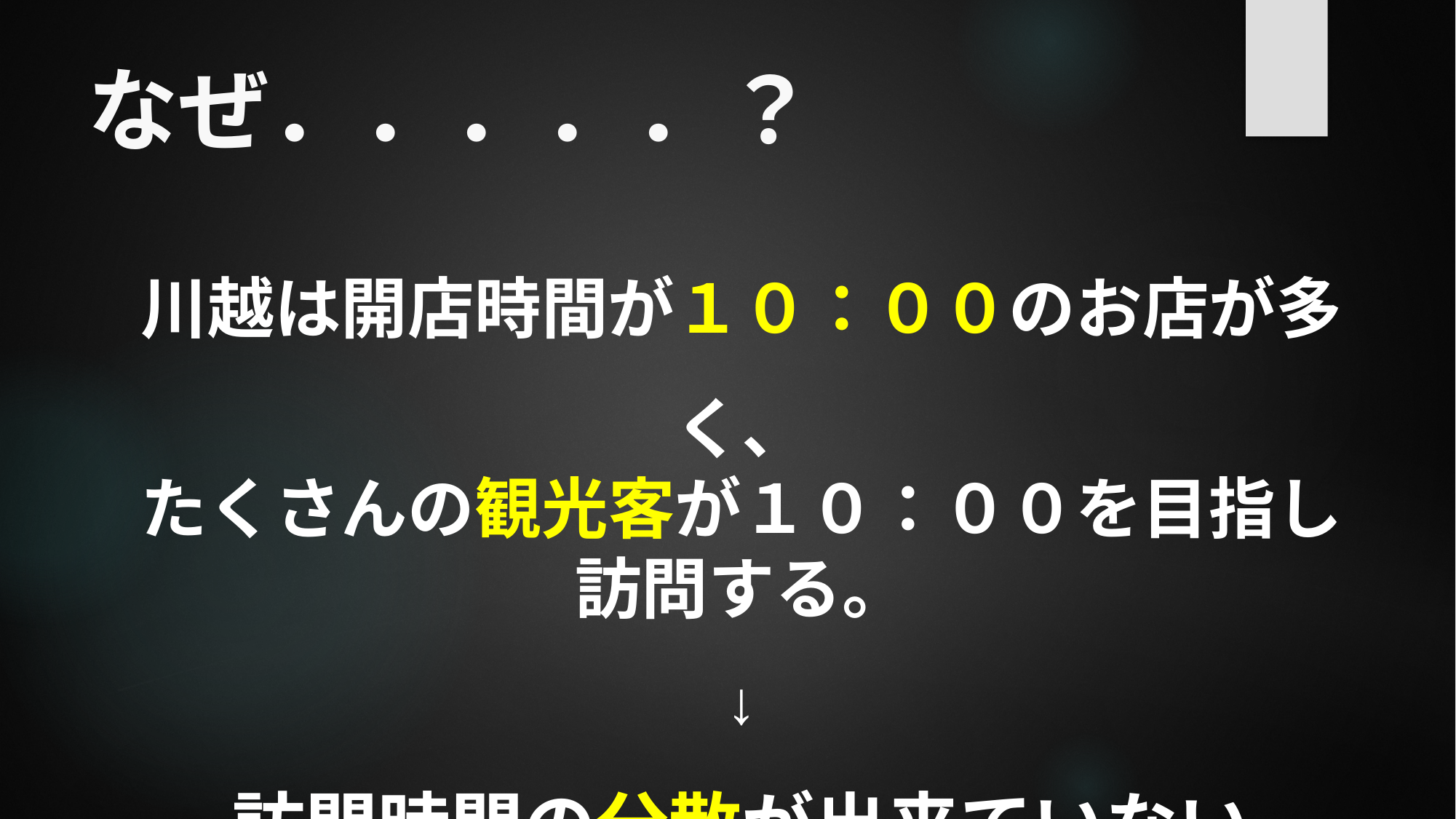

# なぜ．．．．．？
川越は開店時間が１０：００のお店が多く、
たくさんの観光客が１０：００を目指し訪問する。
↓
訪問時間の分散が出来ていない